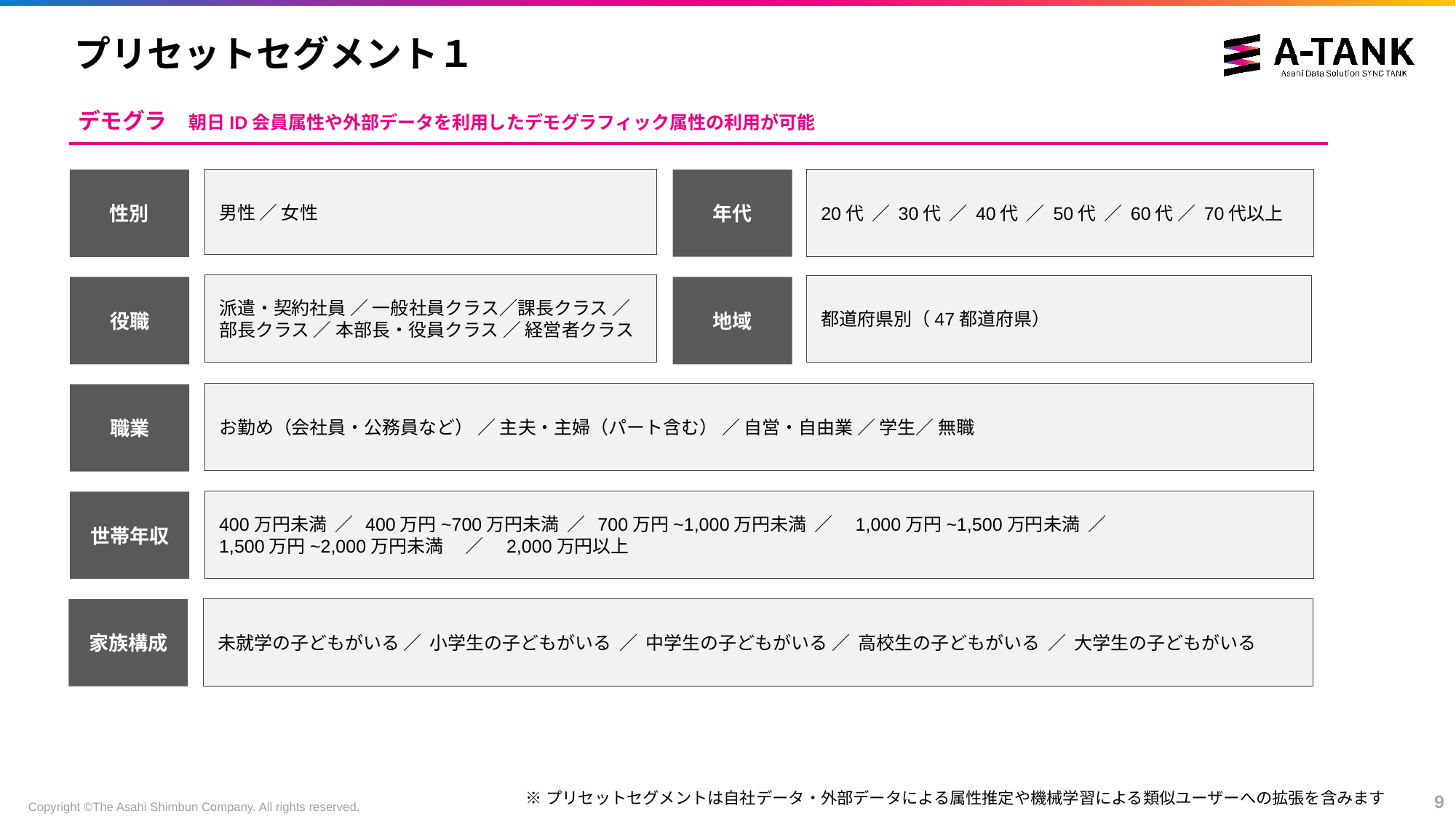

# プリセットセグメント１
デモグラ​　朝日ID会員属性や外部データを利用したデモグラフィック属性の利用が可能
性別
男性 ／ 女性
年代
20代  ／ 30代  ／ 40代  ／ 50代  ／ 60代 ／ 70代以上
派遣・契約社員 ／ 一般社員クラス／課長クラス ／  部長クラス ／ 本部長・役員クラス ／ 経営者クラス
都道府県別（47都道府県）
役職
地域
お勤め（会社員・公務員など） ／ 主夫・主婦（パート含む） ／ 自営・自由業 ／ 学生／ 無職
職業
400万円未満  ／  400万円~700万円未満  ／  700万円~1,000万円未満  ／　1,000万円~1,500万円未満  ／
1,500万円~2,000万円未満 　／　2,000万円以上
世帯年収
家族構成
未就学の子どもがいる ／  小学生の子どもがいる  ／  中学生の子どもがいる ／  高校生の子どもがいる  ／  大学生の子どもがいる
※プリセットセグメントは自社データ・外部データによる属性推定や機械学習による類似ユーザーへの拡張を含みます
9